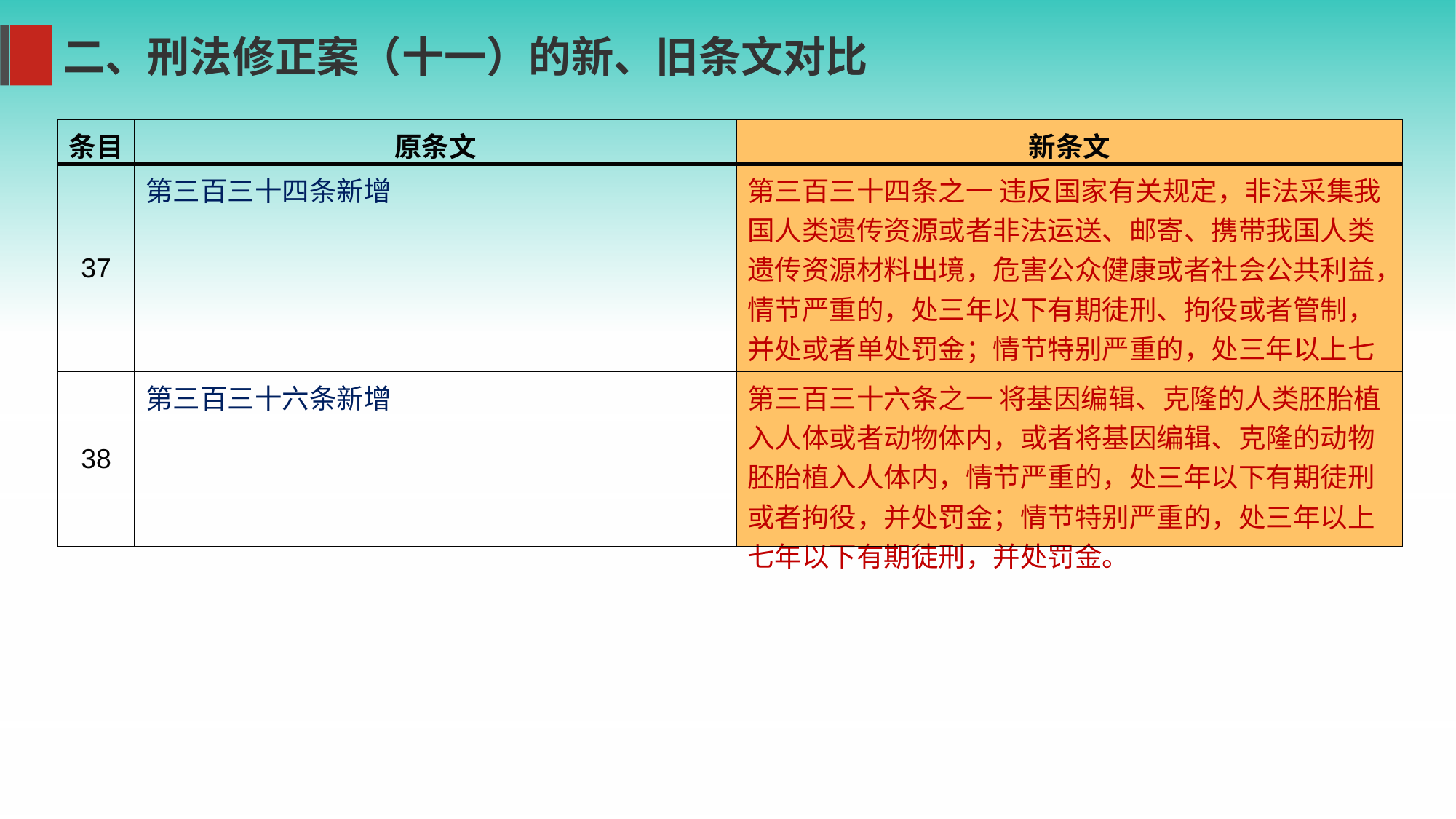

二、刑法修正案（十一）的新、旧条文对比

| 条目 | 原条文 | 新条文 |
| --- | --- | --- |
| 37 | 第三百三十四条新增 | 第三百三十四条之一 违反国家有关规定，非法采集我国人类遗传资源或者非法运送、邮寄、携带我国人类遗传资源材料出境，危害公众健康或者社会公共利益，情节严重的，处三年以下有期徒刑、拘役或者管制，并处或者单处罚金；情节特别严重的，处三年以上七年以下有期徒刑，并处罚金。 |
| 38 | 第三百三十六条新增 | 第三百三十六条之一 将基因编辑、克隆的人类胚胎植入人体或者动物体内，或者将基因编辑、克隆的动物胚胎植入人体内，情节严重的，处三年以下有期徒刑或者拘役，并处罚金；情节特别严重的，处三年以上七年以下有期徒刑，并处罚金。 |